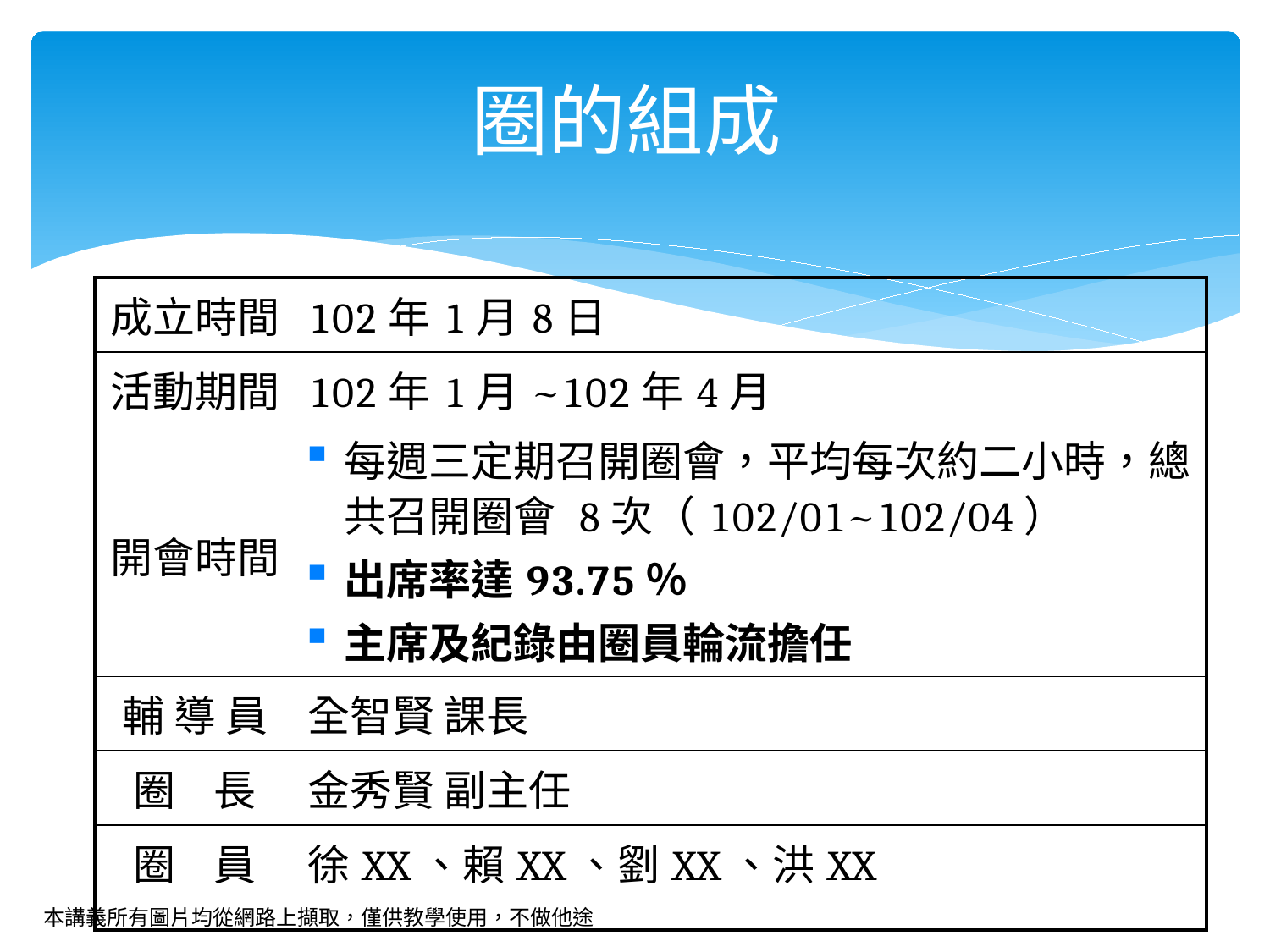

# 圈的組成
| 成立時間 | 102年1月8日 |
| --- | --- |
| 活動期間 | 102年1月~102年4月 |
| 開會時間 | 每週三定期召開圈會，平均每次約二小時，總共召開圈會 8次（102/01~102/04） 出席率達93.75％ 主席及紀錄由圈員輪流擔任 |
| 輔 導 員 | 全智賢 課長 |
| 圈 長 | 金秀賢 副主任 |
| 圈 員 | 徐XX、賴XX、劉XX、洪XX |